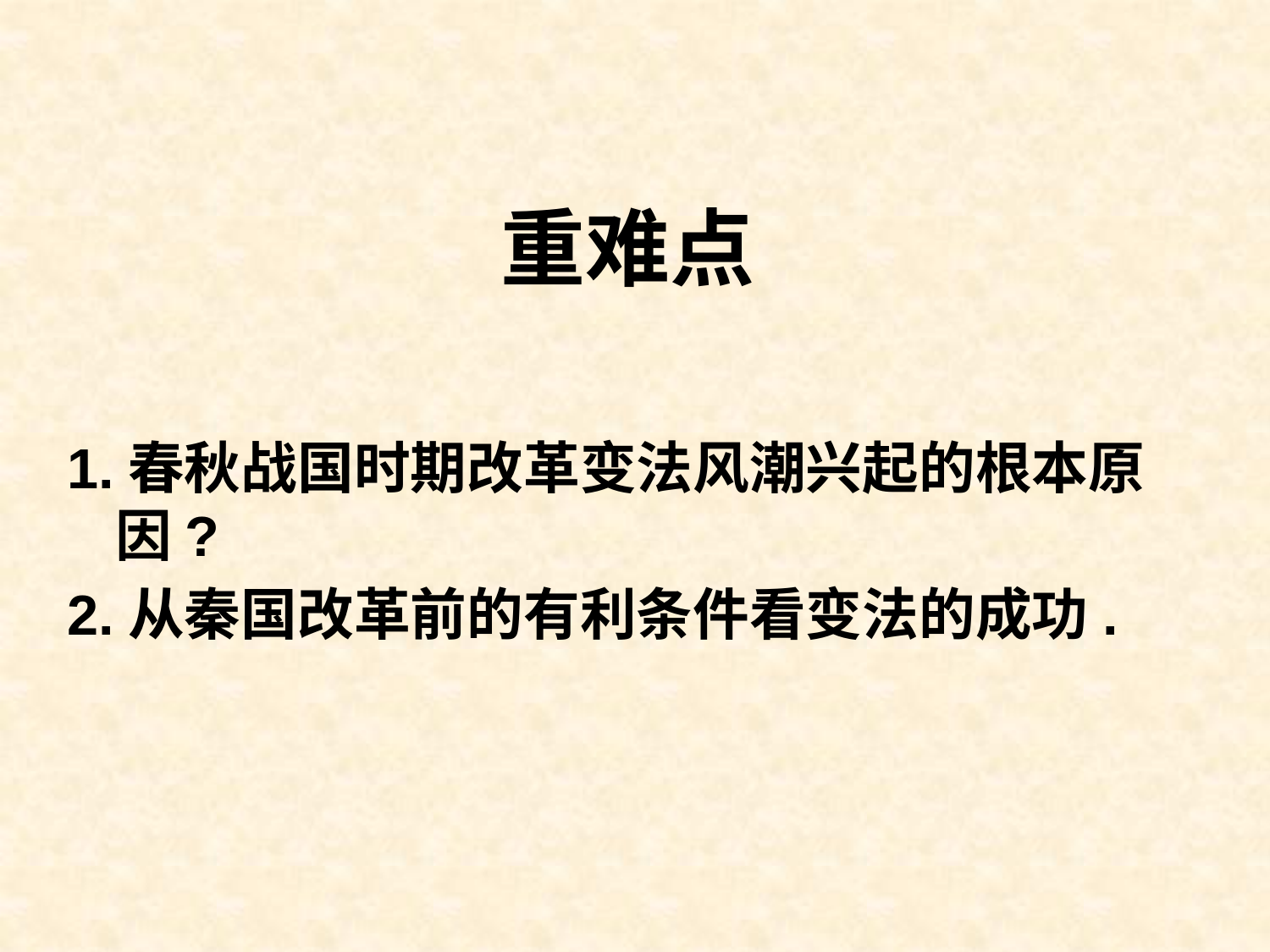

# 重难点
1.春秋战国时期改革变法风潮兴起的根本原因?
2.从秦国改革前的有利条件看变法的成功.